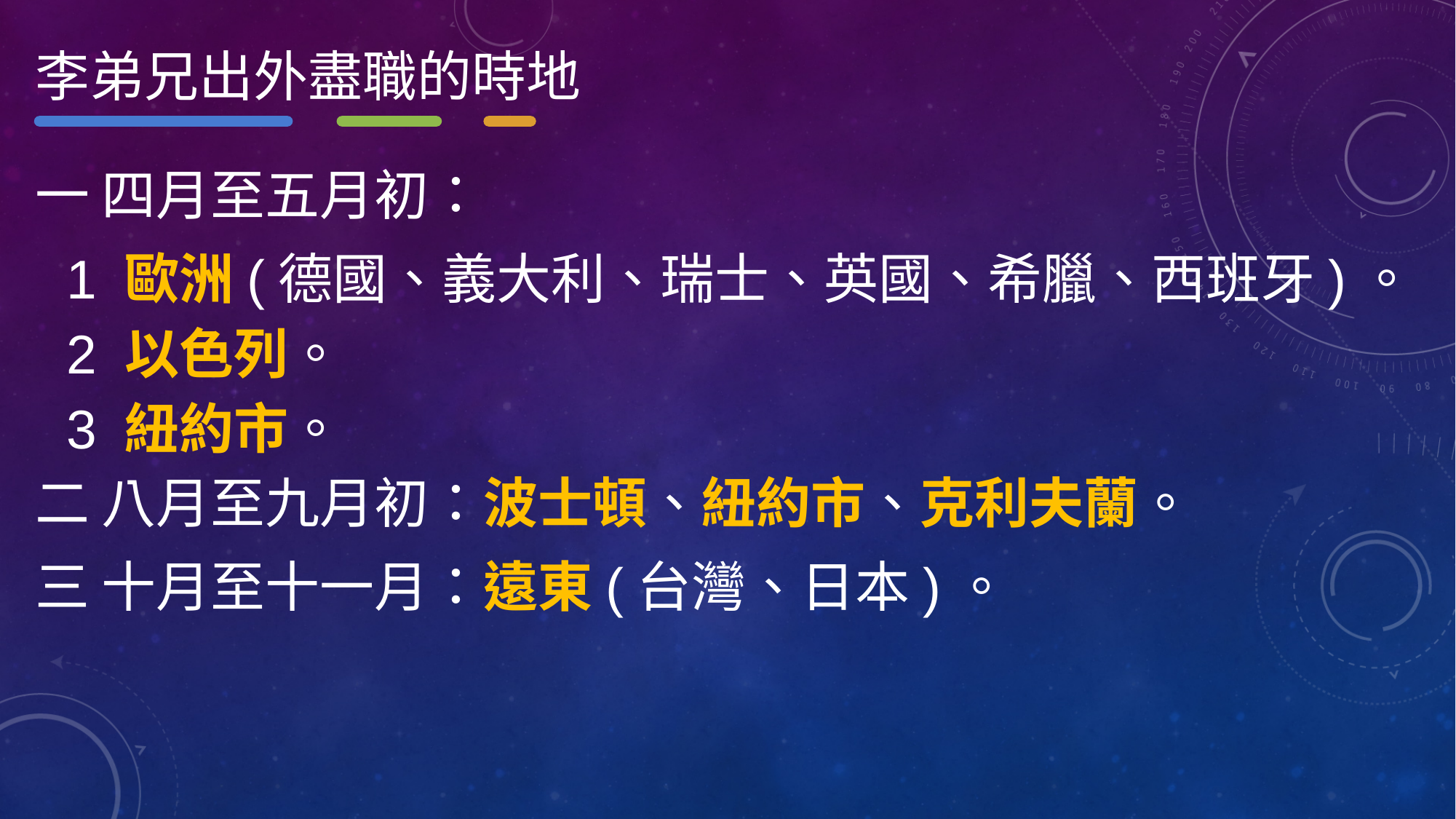

李弟兄出外盡職的時地

一 四月至五月初：
1 歐洲(德國、義大利、瑞士、英國、希臘、西班牙)。
2 以色列。
3 紐約市。
二 八月至九月初：波士頓、紐約市、克利夫蘭。
三 十月至十一月：遠東(台灣、日本)。